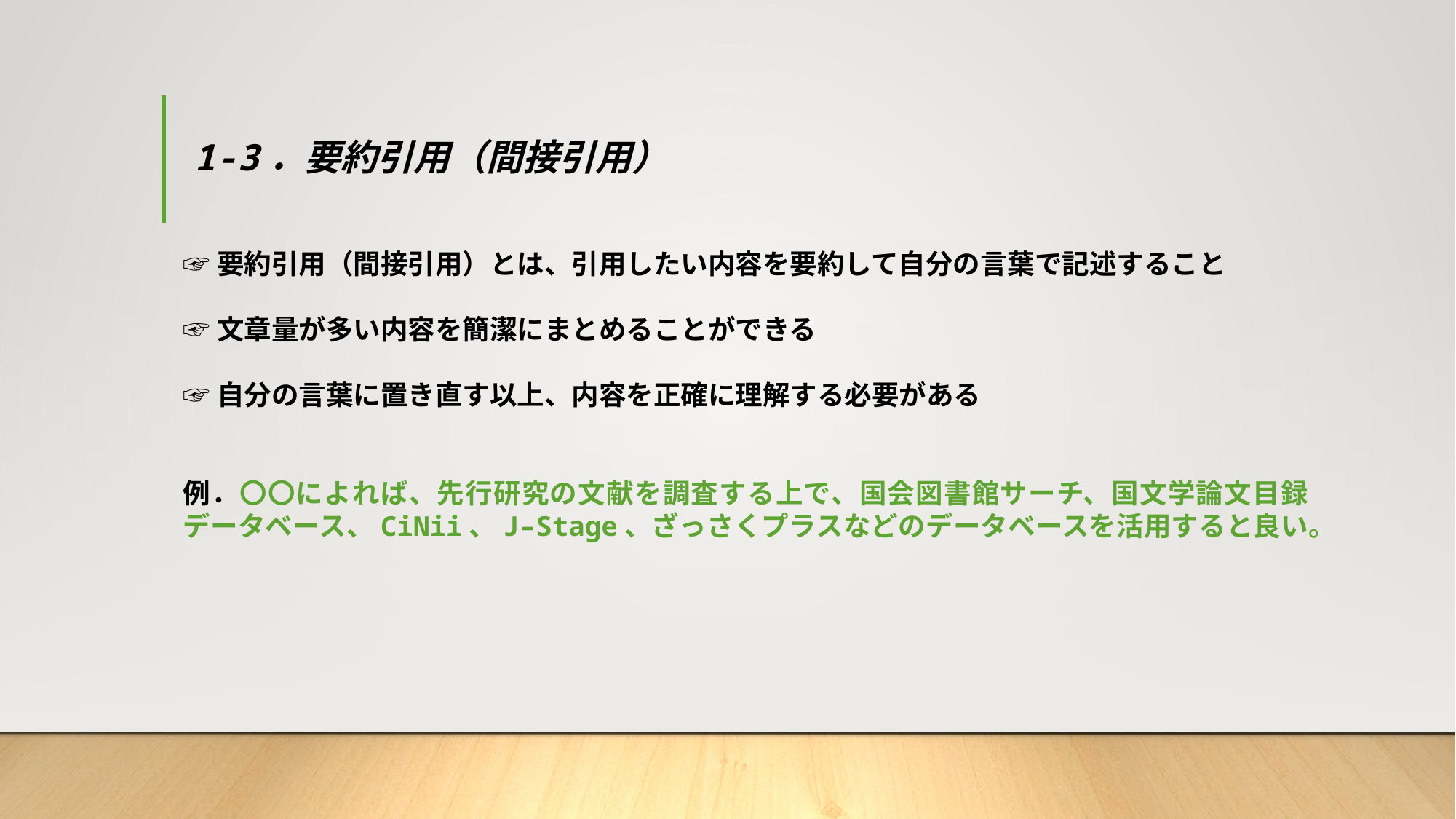

# 1-3．要約引用（間接引用）
☞要約引用（間接引用）とは、引用したい内容を要約して自分の言葉で記述すること

☞文章量が多い内容を簡潔にまとめることができる

☞自分の言葉に置き直す以上、内容を正確に理解する必要がある

例．〇〇によれば、先行研究の文献を調査する上で、国会図書館サーチ、国文学論文目録データベース、CiNii、J–Stage、ざっさくプラスなどのデータベースを活用すると良い。